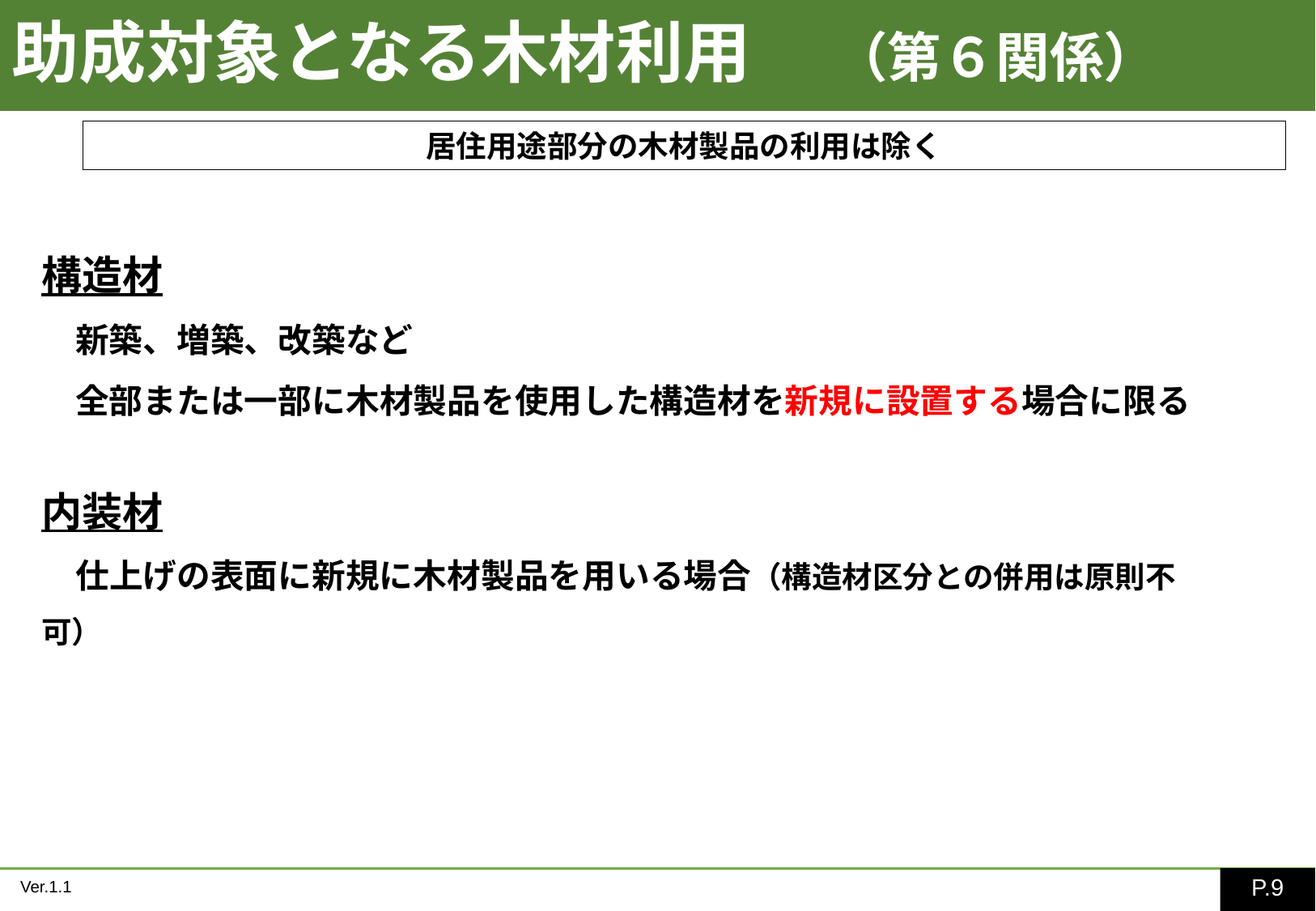

助成対象となる木材利用 　（第６関係）

居住用途部分の木材製品の利用は除く
構造材
　新築、増築、改築など
　全部または一部に木材製品を使用した構造材を新規に設置する場合に限る
内装材
　仕上げの表面に新規に木材製品を用いる場合（構造材区分との併用は原則不可）